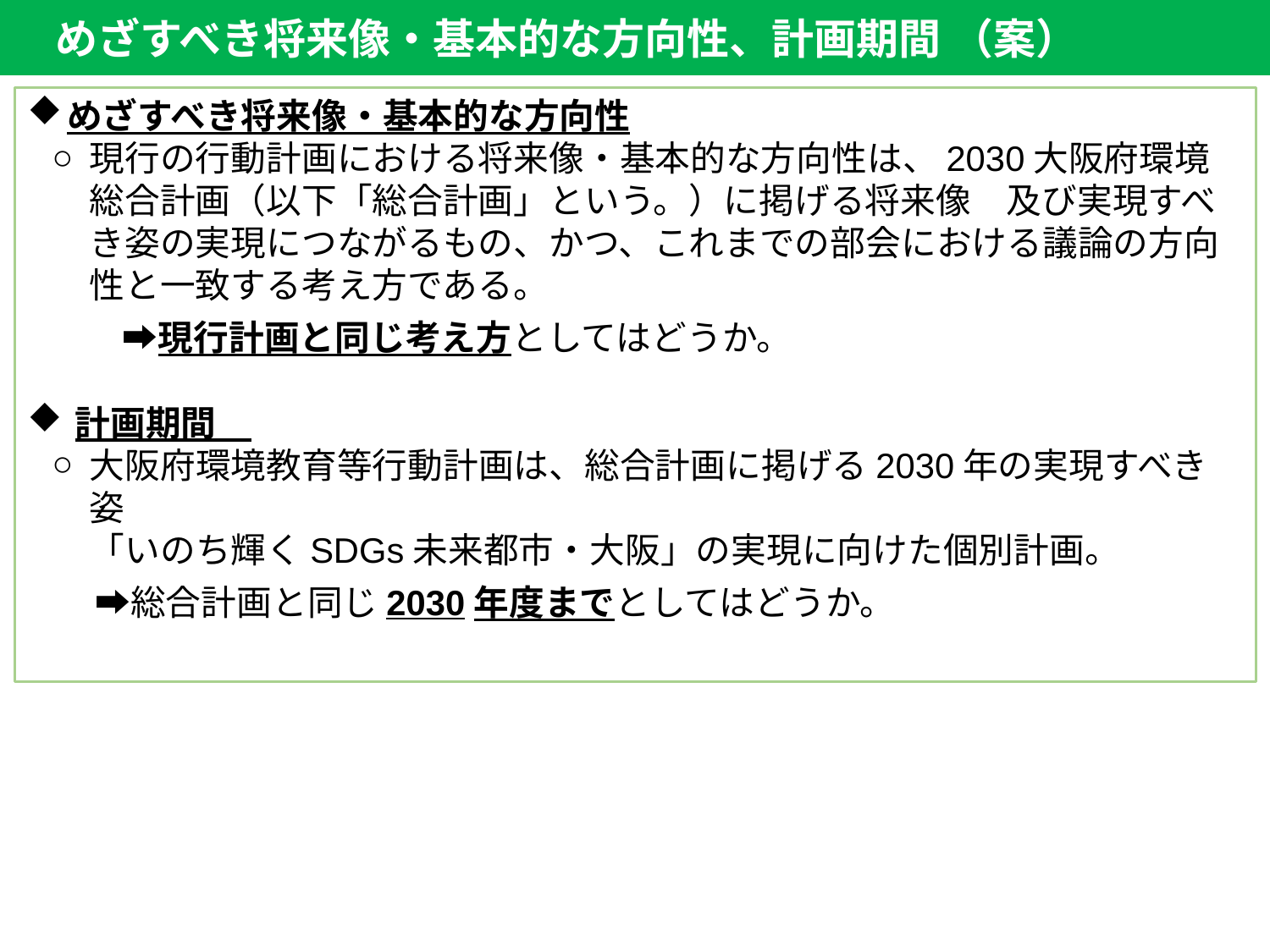

めざすべき将来像・基本的な方向性、計画期間 （案）
めざすべき将来像・基本的な方向性
現行の行動計画における将来像・基本的な方向性は、2030大阪府環境総合計画（以下「総合計画」という。）に掲げる将来像　及び実現すべき姿の実現につながるもの、かつ、これまでの部会における議論の方向性と一致する考え方である。
　　➡現行計画と同じ考え方としてはどうか。

計画期間
大阪府環境教育等行動計画は、総合計画に掲げる2030年の実現すべき姿
「いのち輝くSDGs未来都市・大阪」の実現に向けた個別計画。
　 ➡総合計画と同じ2030年度までとしてはどうか。